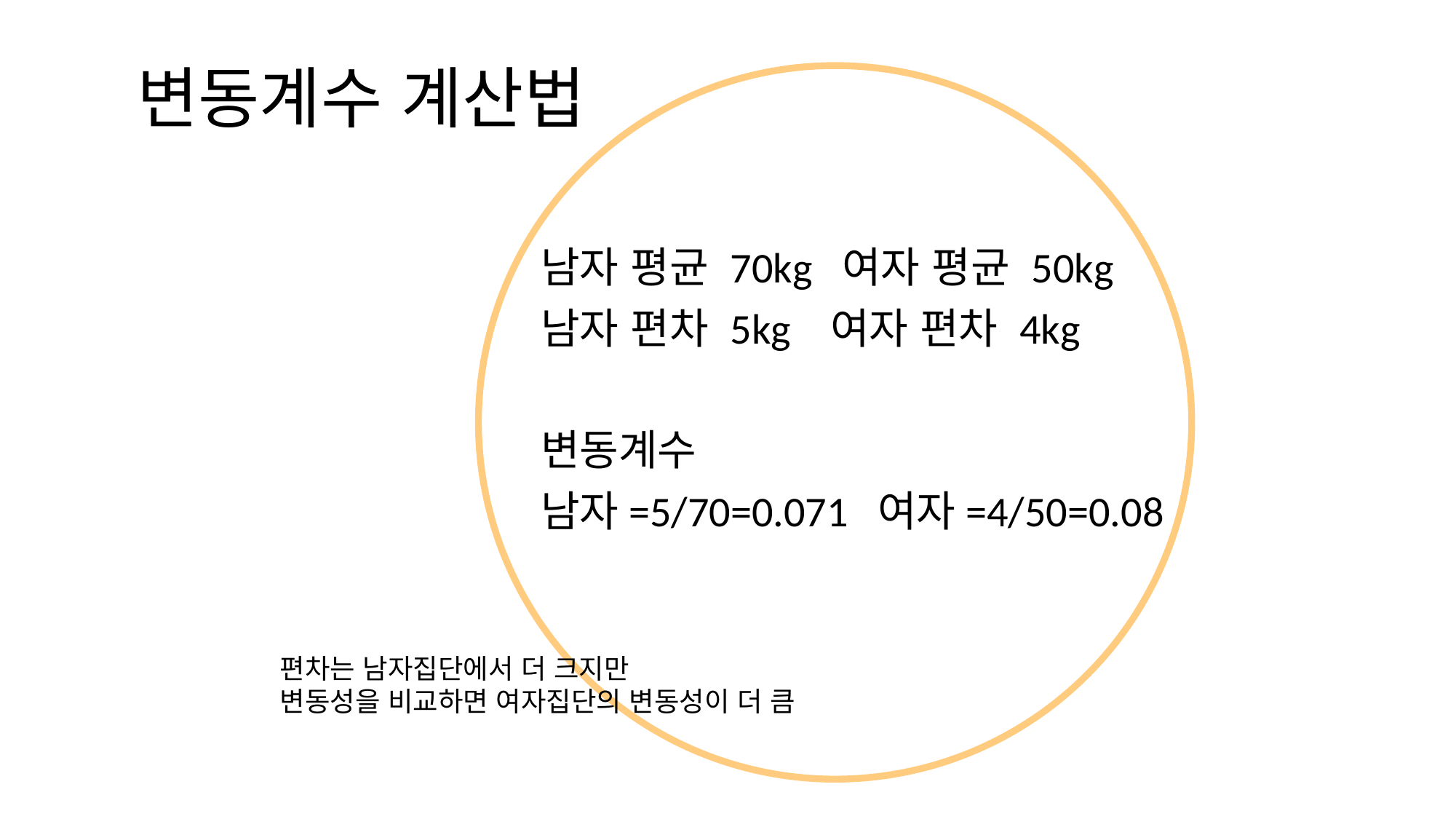

# 변동계수 계산법

남자 평균 70kg  여자 평균 50kg
남자 편차 5kg   여자 편차 4kg

변동계수
남자=5/70=0.071  여자=4/50=0.08

편차는 남자집단에서 더 크지만
변동성을 비교하면 여자집단의 변동성이 더 큼